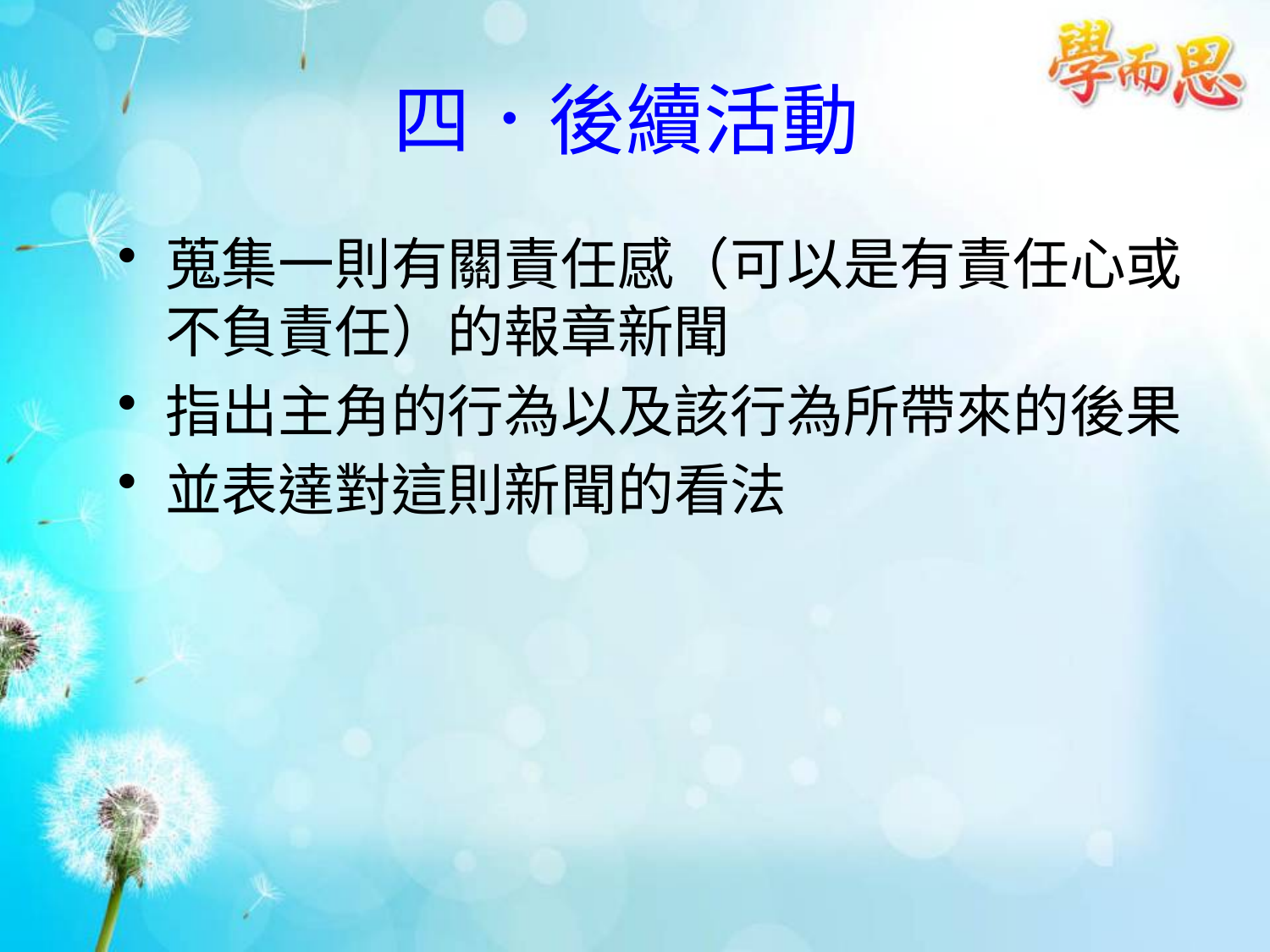

# 四．後續活動
蒐集一則有關責任感（可以是有責任心或不負責任）的報章新聞
指出主角的行為以及該行為所帶來的後果
並表達對這則新聞的看法